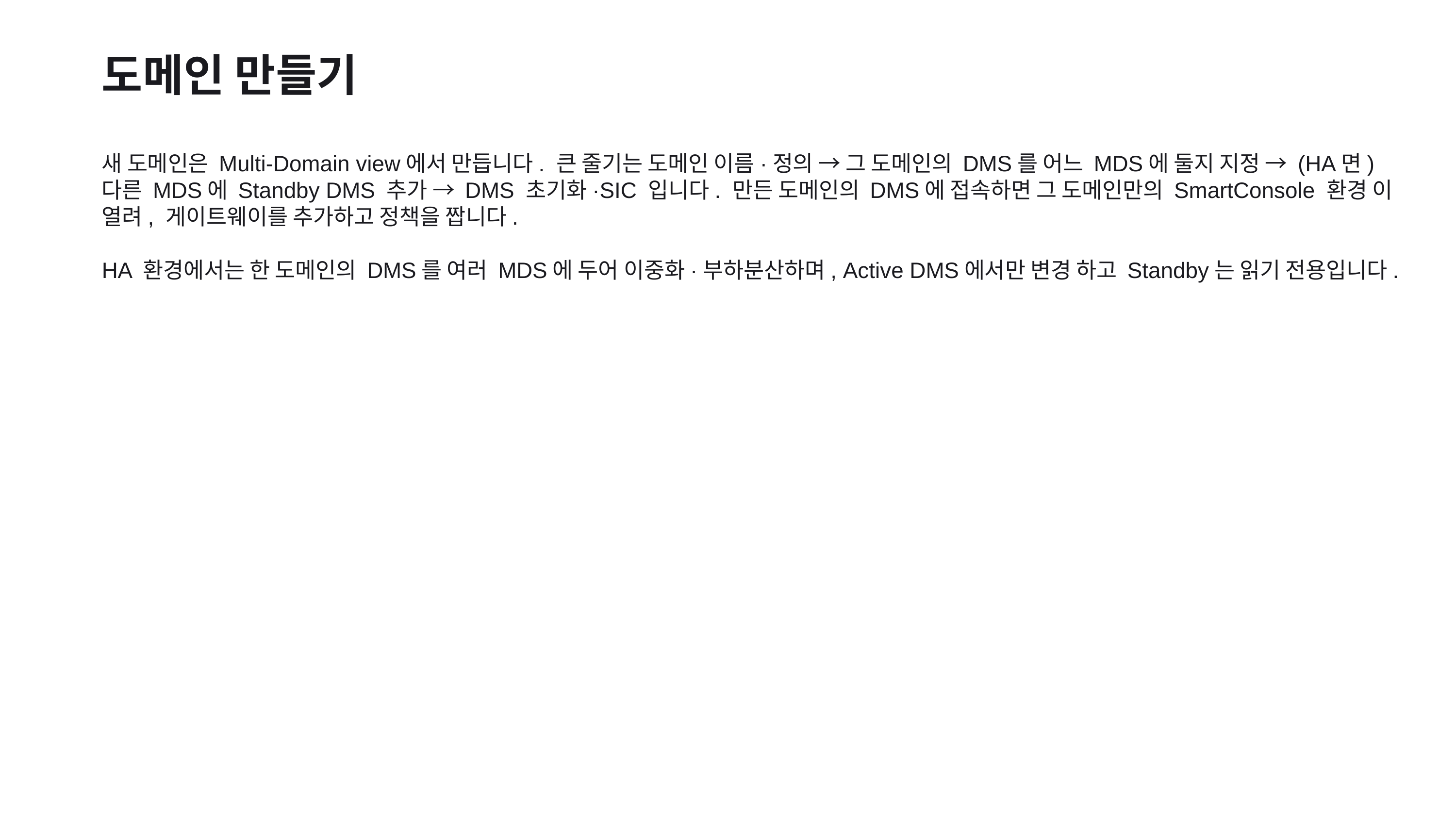

도메인 만들기
새 도메인은 Multi-Domain view에서 만듭니다. 큰 줄기는 도메인 이름·정의 → 그 도메인의 DMS를 어느 MDS에 둘지 지정 → (HA면) 다른 MDS에 Standby DMS 추가 → DMS 초기화·SIC 입니다. 만든 도메인의 DMS에 접속하면 그 도메인만의 SmartConsole 환경 이 열려, 게이트웨이를 추가하고 정책을 짭니다.

HA 환경에서는 한 도메인의 DMS를 여러 MDS에 두어 이중화·부하분산하며, Active DMS에서만 변경 하고 Standby는 읽기 전용입니다.